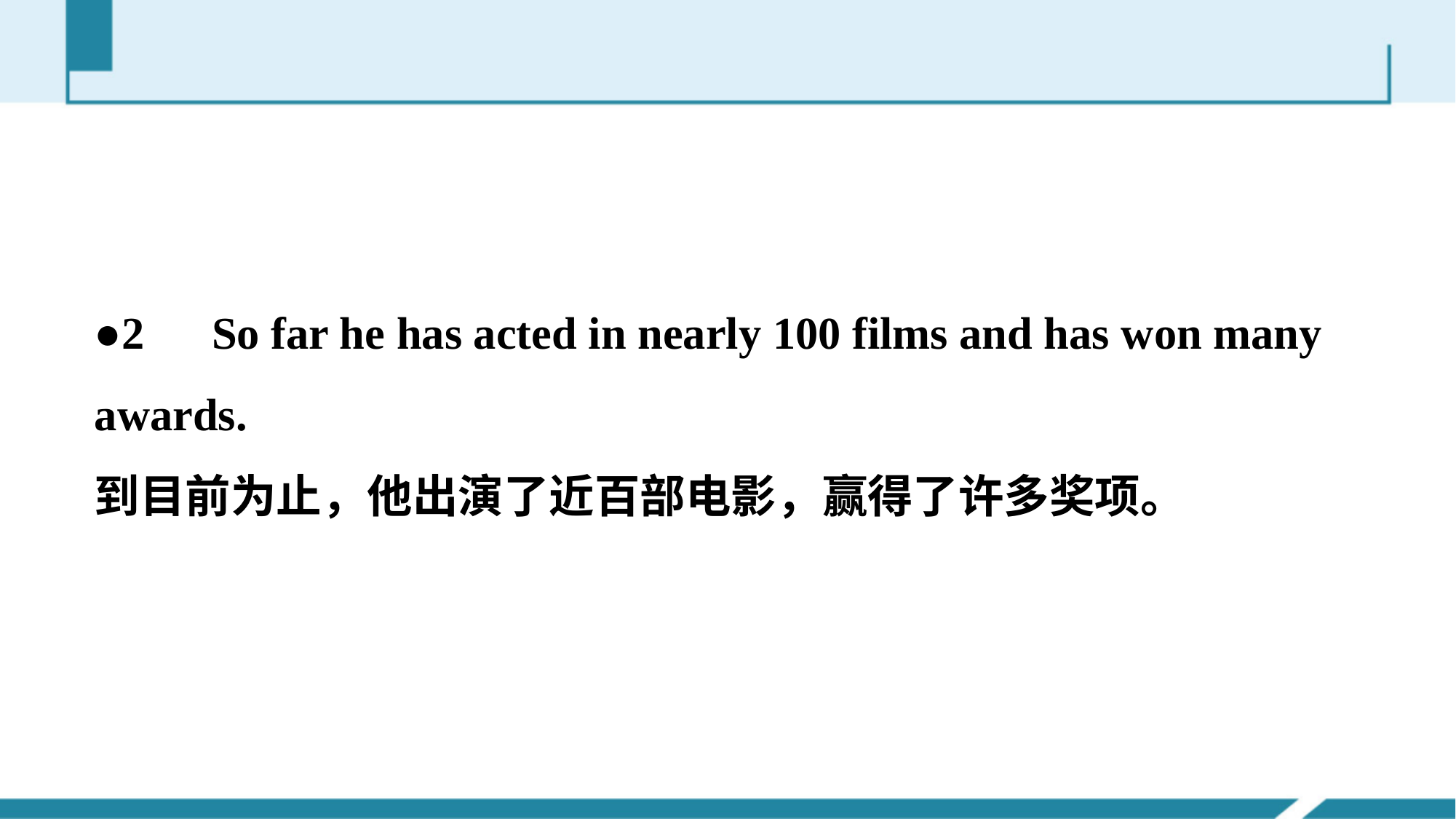

●2　So far he has acted in nearly 100 films and has won many awards.
到目前为止，他出演了近百部电影，赢得了许多奖项。